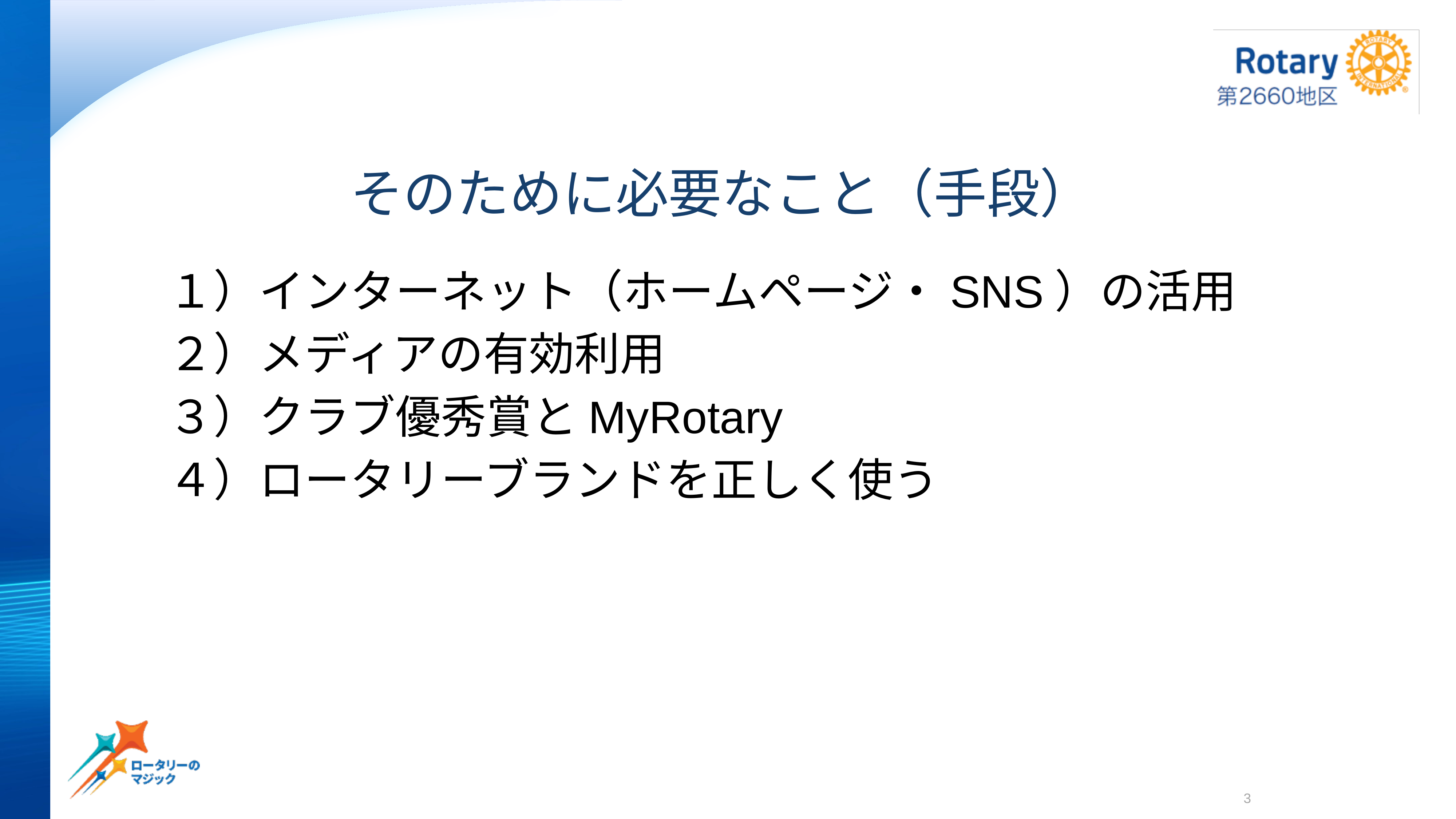

# そのために必要なこと（手段）
１）インターネット（ホームページ・SNS）の活用
２）メディアの有効利用
３）クラブ優秀賞とMyRotary
４）ロータリーブランドを正しく使う
3